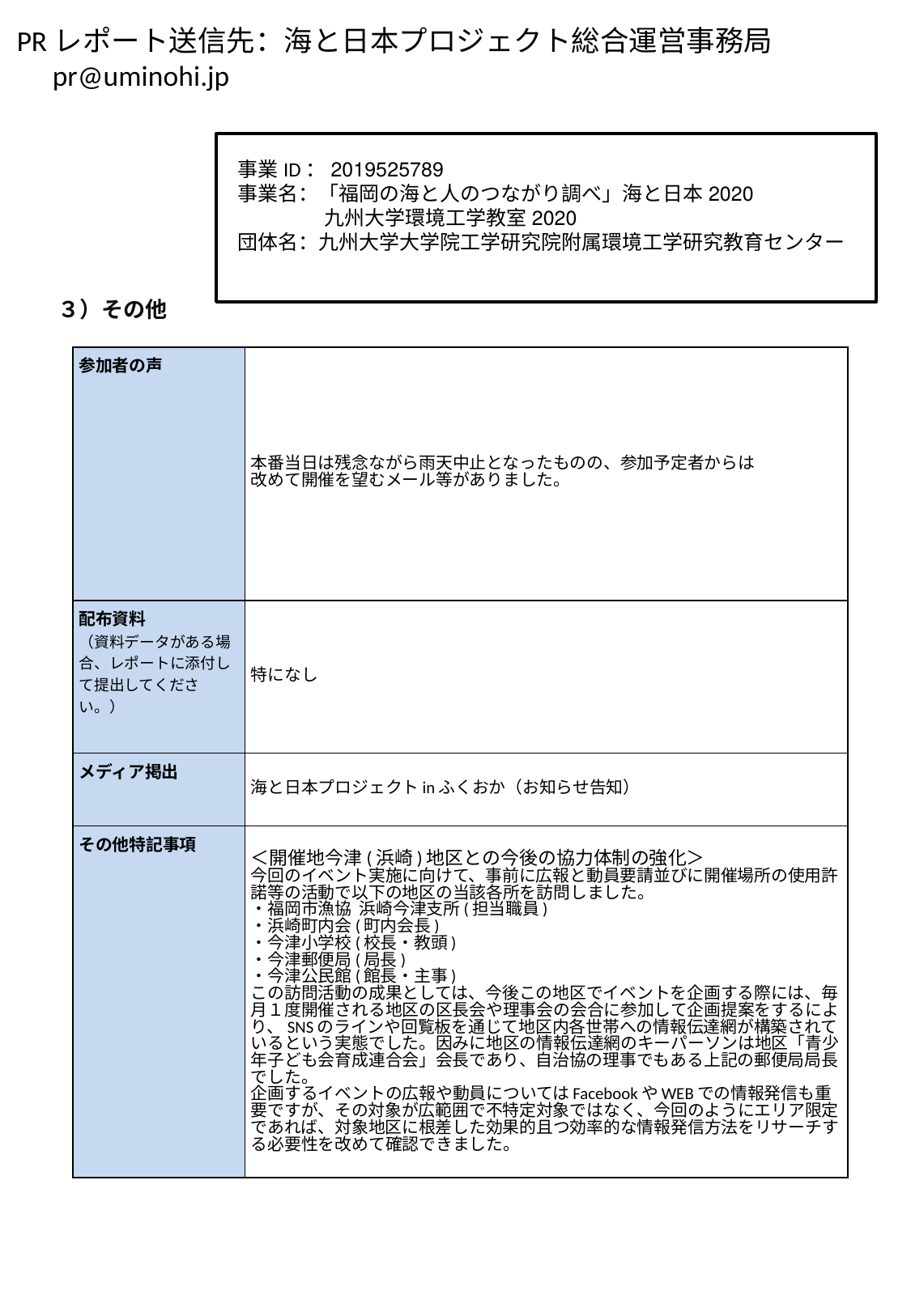

事業ID：2019525789
事業名：「福岡の海と人のつながり調べ」海と日本2020
　 九州大学環境工学教室2020
団体名：九州大学大学院工学研究院附属環境工学研究教育センター
３）その他
| 参加者の声 | 本番当日は残念ながら雨天中止となったものの、参加予定者からは 改めて開催を望むメール等がありました。 |
| --- | --- |
| 配布資料 （資料データがある場合、レポートに添付して提出してください。） | 特になし |
| メディア掲出 | 海と日本プロジェクトinふくおか（お知らせ告知） |
| その他特記事項 | ＜開催地今津(浜崎)地区との今後の協力体制の強化＞ 今回のイベント実施に向けて、事前に広報と動員要請並びに開催場所の使用許諾等の活動で以下の地区の当該各所を訪問しました。 ・福岡市漁協 浜崎今津支所(担当職員) ・浜崎町内会(町内会長) ・今津小学校(校長・教頭) ・今津郵便局(局長) ・今津公民館(館長・主事) この訪問活動の成果としては、今後この地区でイベントを企画する際には、毎月１度開催される地区の区長会や理事会の会合に参加して企画提案をするにより、SNSのラインや回覧板を通じて地区内各世帯への情報伝達網が構築されているという実態でした。因みに地区の情報伝達網のキーパーソンは地区「青少年子ども会育成連合会」会長であり、自治協の理事でもある上記の郵便局局長でした。 企画するイベントの広報や動員についてはFacebookやWEBでの情報発信も重要ですが、その対象が広範囲で不特定対象ではなく、今回のようにエリア限定であれば、対象地区に根差した効果的且つ効率的な情報発信方法をリサーチする必要性を改めて確認できました。 |